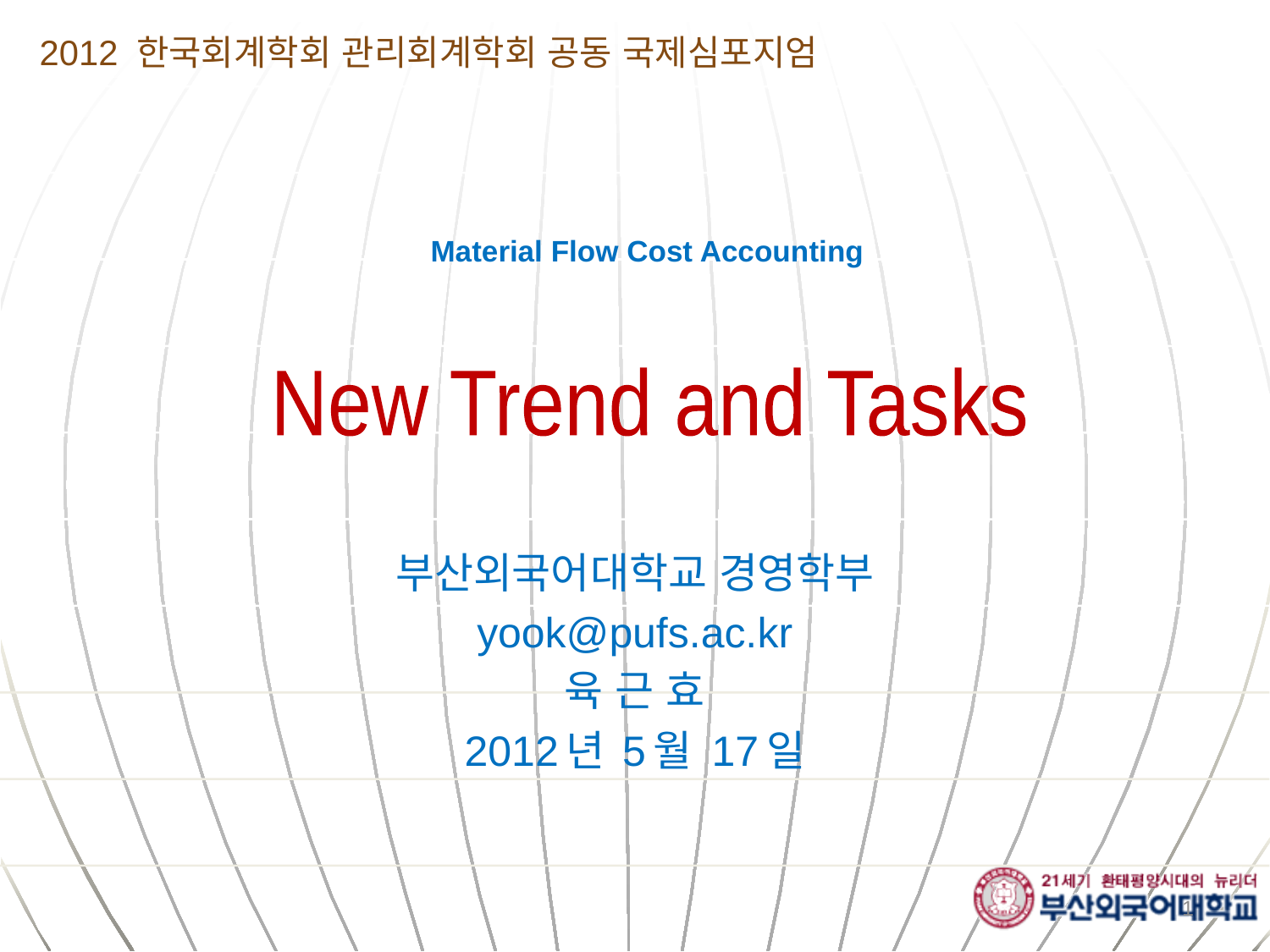

2012 한국회계학회 관리회계학회 공동 국제심포지엄
# Material Flow Cost Accounting
New Trend and Tasks
부산외국어대학교 경영학부
yook@pufs.ac.kr
육 근 효
2012년 5월 17일
1